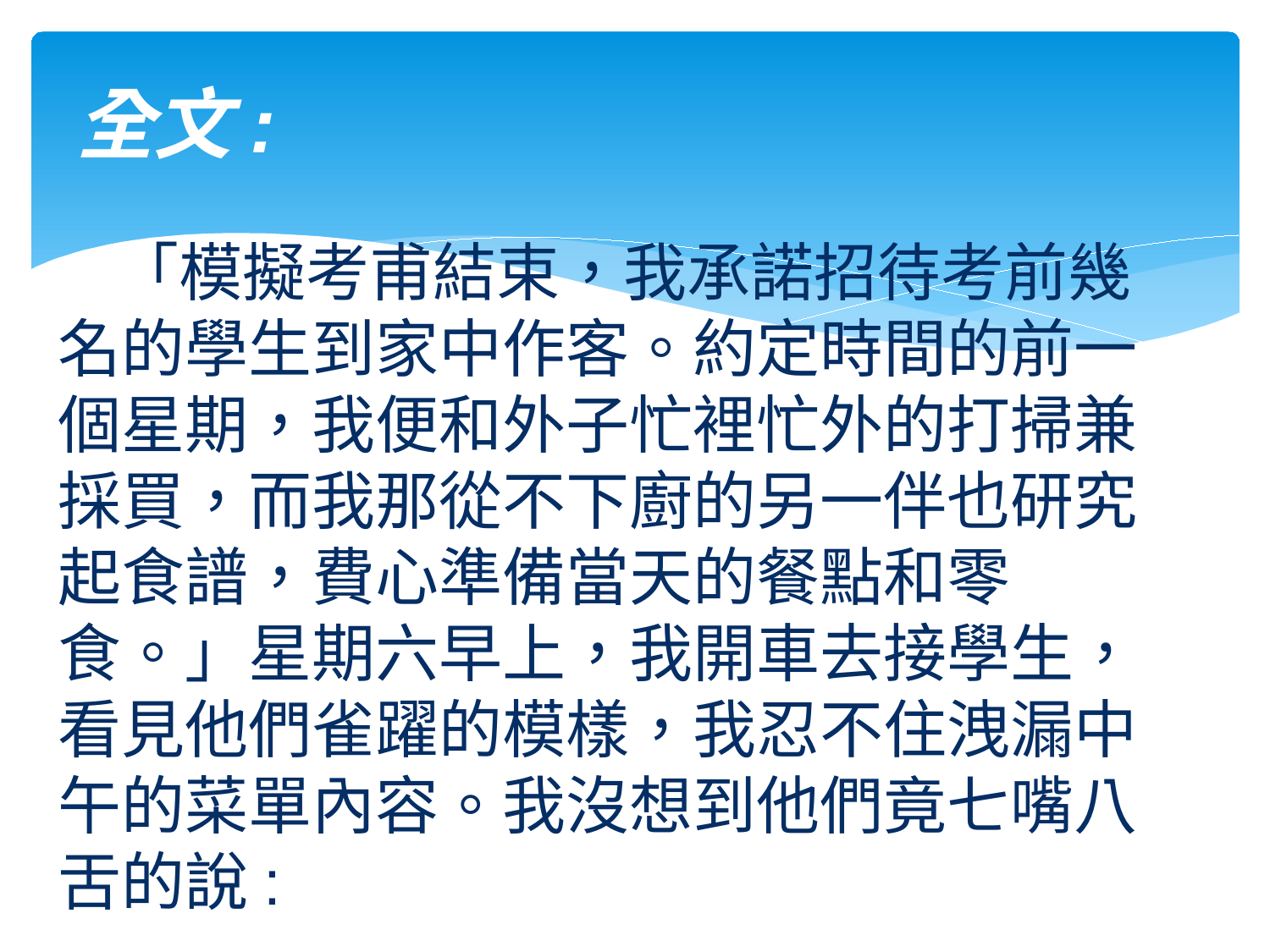

# 全文:
   「模擬考甫結束，我承諾招待考前幾名的學生到家中作客。約定時間的前一個星期，我便和外子忙裡忙外的打掃兼採買，而我那從不下廚的另一伴也研究起食譜，費心準備當天的餐點和零食。」星期六早上，我開車去接學生，看見他們雀躍的模樣，我忍不住洩漏中午的菜單內容。我沒想到他們竟七嘴八舌的說: